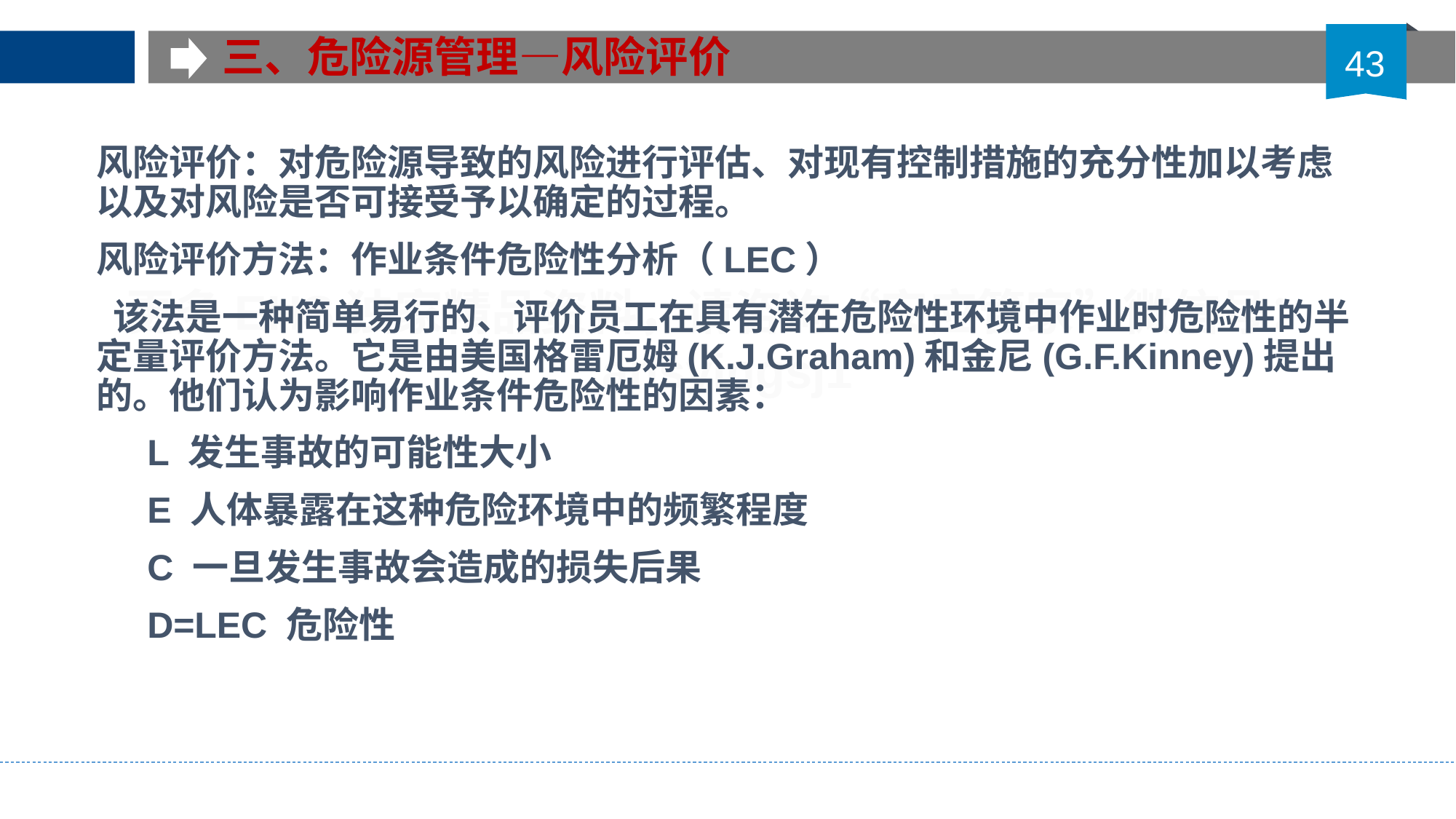

三、危险源管理—风险评价
43
风险评价：对危险源导致的风险进行评估、对现有控制措施的充分性加以考虑以及对风险是否可接受予以确定的过程。
风险评价方法：作业条件危险性分析（LEC）
 该法是一种简单易行的、评价员工在具有潜在危险性环境中作业时危险性的半定量评价方法。它是由美国格雷厄姆(K.J.Graham)和金尼(G.F.Kinney)提出的。他们认为影响作业条件危险性的因素：
     L 发生事故的可能性大小
     E 人体暴露在这种危险环境中的频繁程度
     C 一旦发生事故会造成的损失后果
     D=LEC 危险性